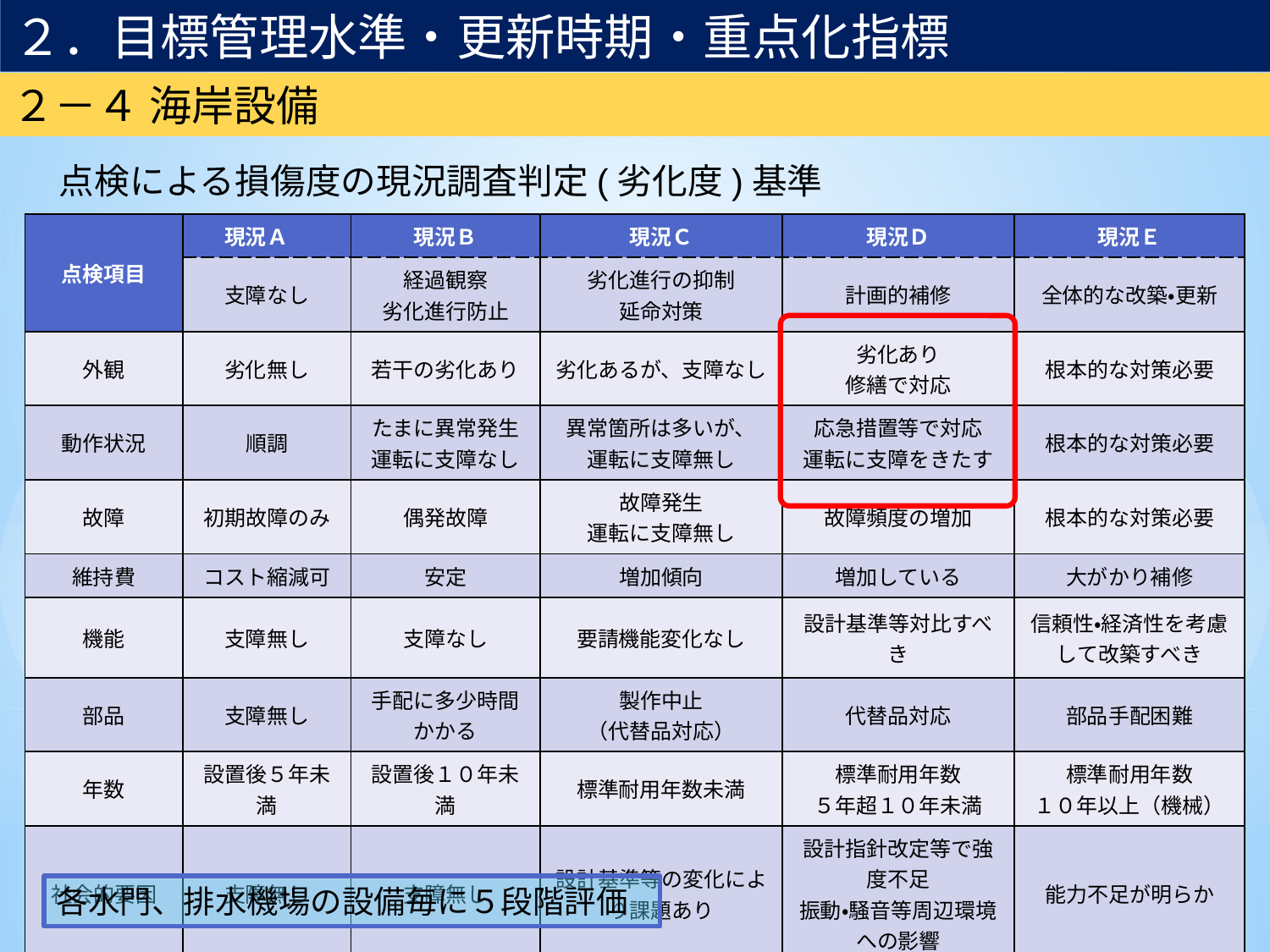

２．目標管理水準・更新時期・重点化指標
２－４ 海岸設備
点検による損傷度の現況調査判定(劣化度)基準
| 点検項目 | 現況Ａ | 現況Ｂ | 現況Ｃ | 現況Ｄ | 現況Ｅ |
| --- | --- | --- | --- | --- | --- |
|  | 支障なし | 経過観察 劣化進行防止 | 劣化進行の抑制 延命対策 | 計画的補修 | 全体的な改築・更新 |
| 外観 | 劣化無し | 若干の劣化あり | 劣化あるが、支障なし | 劣化あり 修繕で対応 | 根本的な対策必要 |
| 動作状況 | 順調 | たまに異常発生 運転に支障なし | 異常箇所は多いが、 運転に支障無し | 応急措置等で対応 運転に支障をきたす | 根本的な対策必要 |
| 故障 | 初期故障のみ | 偶発故障 | 故障発生 運転に支障無し | 故障頻度の増加 | 根本的な対策必要 |
| 維持費 | コスト縮減可 | 安定 | 増加傾向 | 増加している | 大がかり補修 |
| 機能 | 支障無し | 支障なし | 要請機能変化なし | 設計基準等対比すべき | 信頼性・経済性を考慮して改築すべき |
| 部品 | 支障無し | 手配に多少時間かかる | 製作中止 （代替品対応） | 代替品対応 | 部品手配困難 |
| 年数 | 設置後５年未満 | 設置後１０年未満 | 標準耐用年数未満 | 標準耐用年数 ５年超１０年未満 | 標準耐用年数 １０年以上（機械） |
| 社会的要因 | 支障無し | 支障無し | 設計基準等の変化により課題あり | 設計指針改定等で強度不足 振動・騒音等周辺環境への影響 | 能力不足が明らか |

各水門、排水機場の設備毎に５段階評価
47